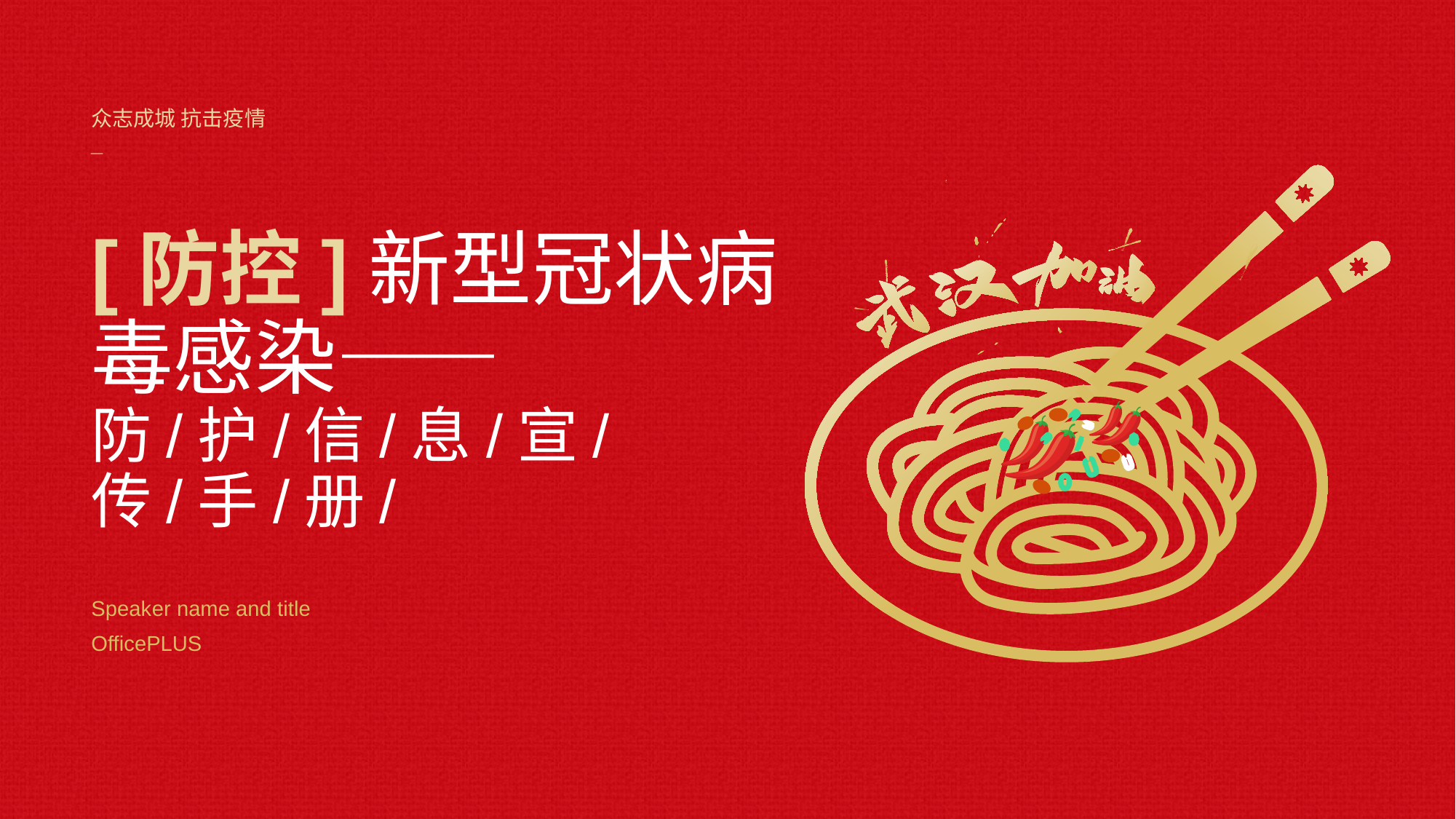

众志成城 抗击疫情
_
# [防控]新型冠状病毒感染—— 防/护/信/息/宣/传/手/册/

Speak er name and title
OfficePLUS